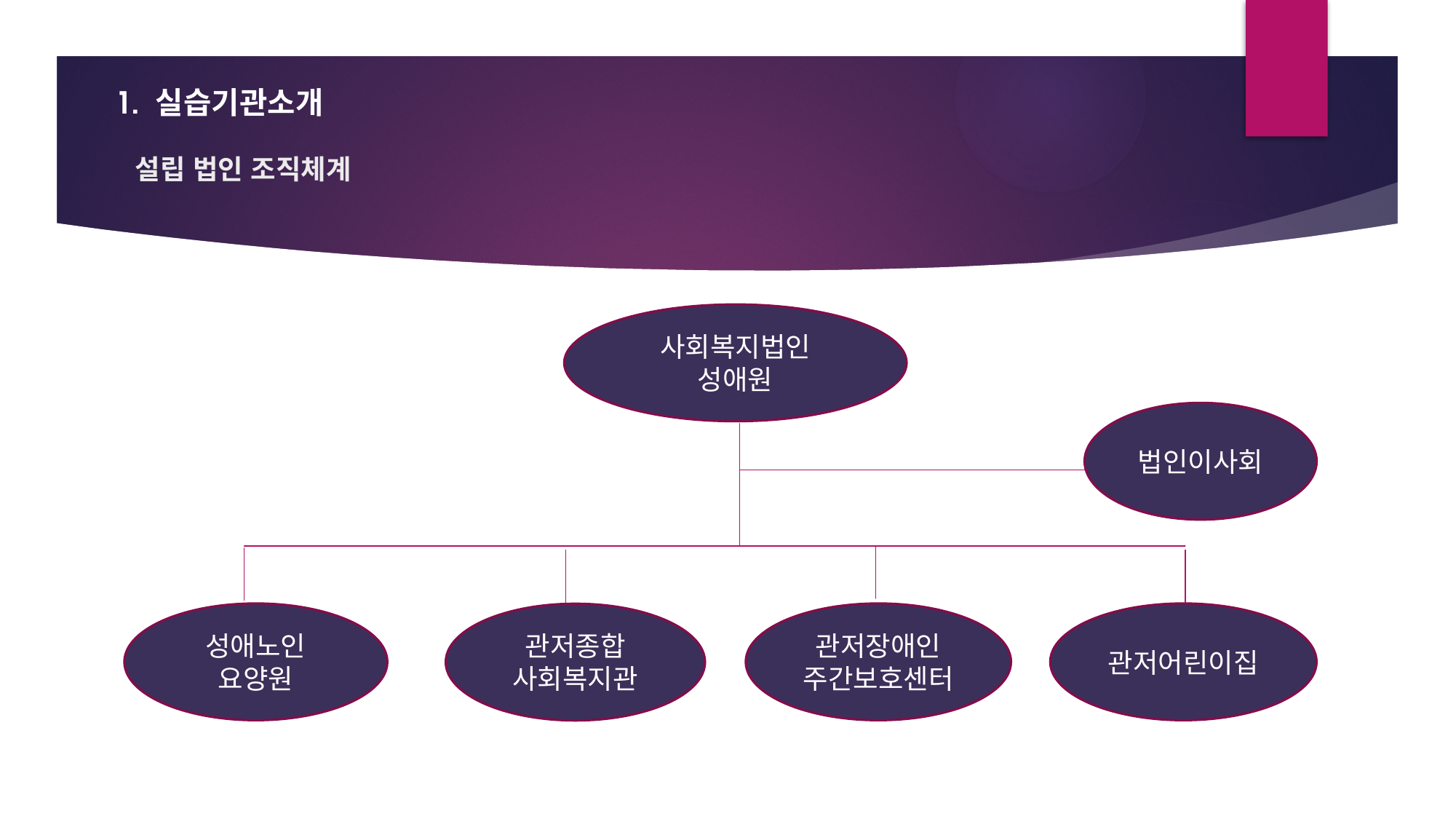

1. 실습기관소개
# 설립 법인 조직체계

사회복지법인
성애원
법인이사회
성애노인
요양원
관저장애인
주간보호센터
관저어린이집
관저종합
사회복지관